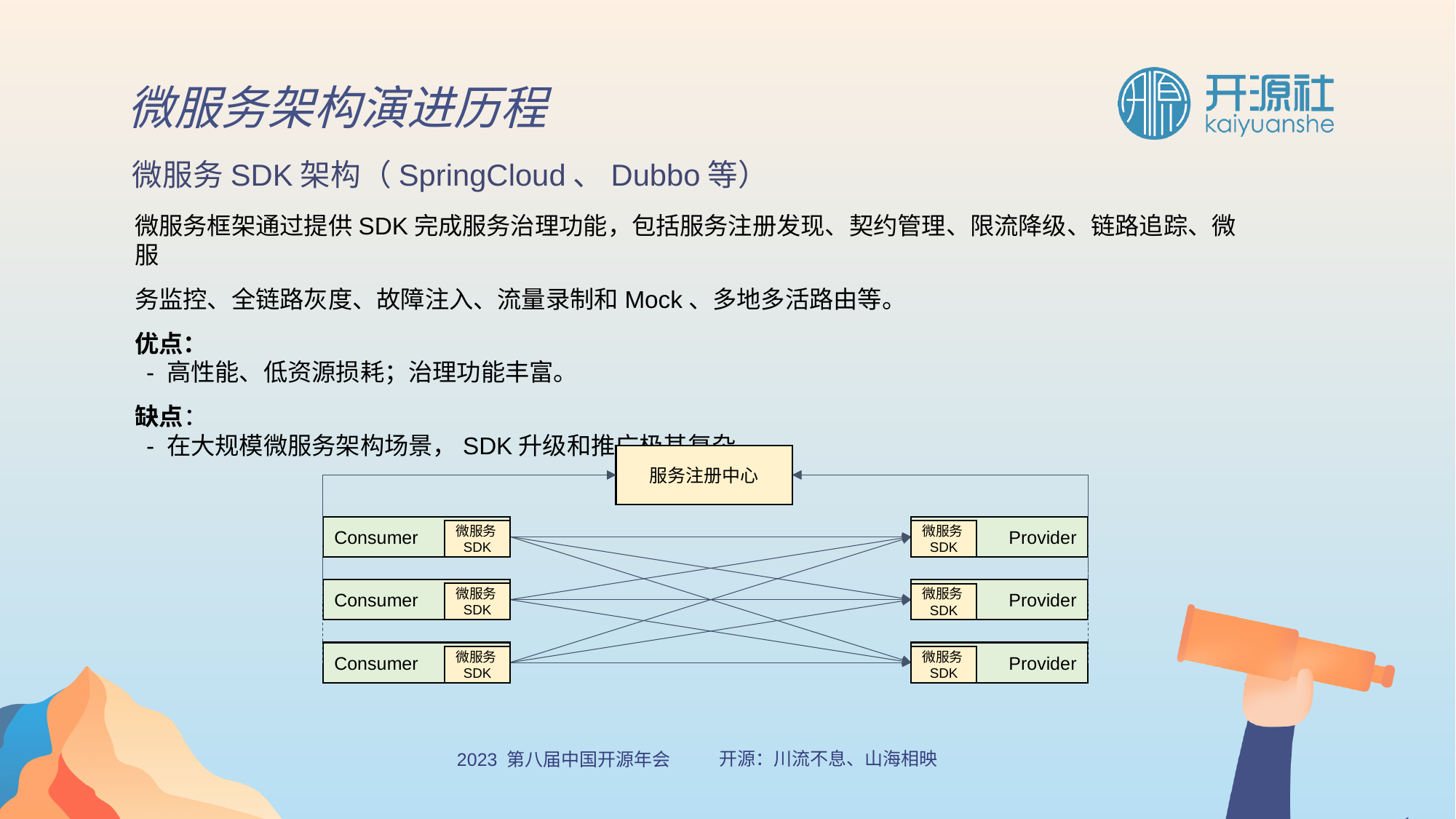

微服务架构演进历程
微服务SDK架构（SpringCloud、Dubbo等）
微服务框架通过提供SDK完成服务治理功能，包括服务注册发现、契约管理、限流降级、链路追踪、微服
务监控、全链路灰度、故障注入、流量录制和Mock、多地多活路由等。
优点：
 - 高性能、低资源损耗；治理功能丰富。
缺点：
 - 在大规模微服务架构场景，SDK升级和推广极其复杂。
服务注册中心
Consumer
Provider
微服务SDK
微服务SDK
Provider
Consumer
微服务SDK
微服务SDK
Provider
Consumer
微服务SDK
微服务SDK